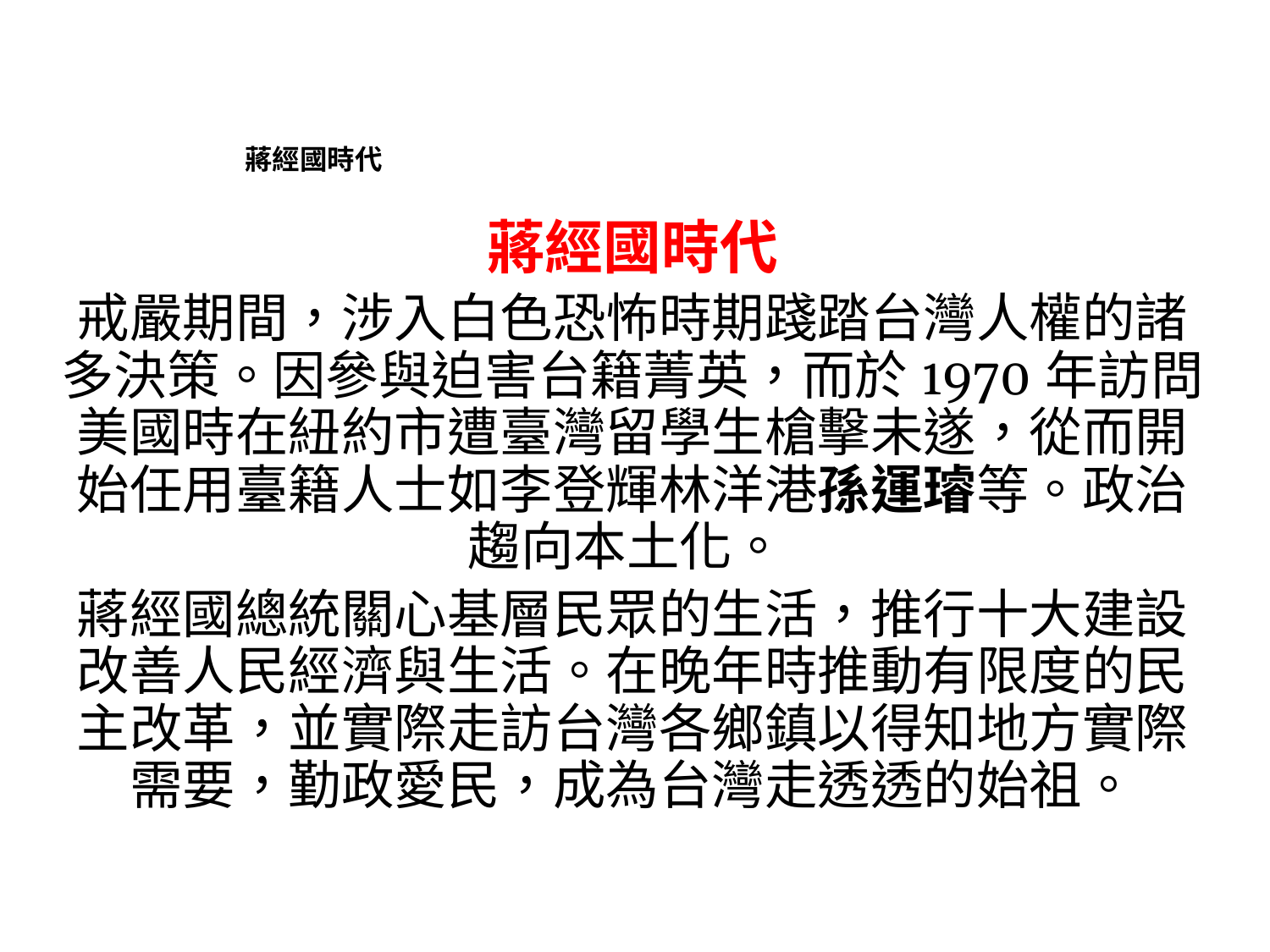

蔣經國時代
蔣經國時代
戒嚴期間，涉入白色恐怖時期踐踏台灣人權的諸多決策。因參與迫害台籍菁英，而於1970年訪問美國時在紐約市遭臺灣留學生槍擊未遂，從而開始任用臺籍人士如李登輝林洋港孫運璿等。政治趨向本土化。
蔣經國總統關心基層民眾的生活，推行十大建設改善人民經濟與生活。在晚年時推動有限度的民主改革，並實際走訪台灣各鄉鎮以得知地方實際需要，勤政愛民，成為台灣走透透的始祖。